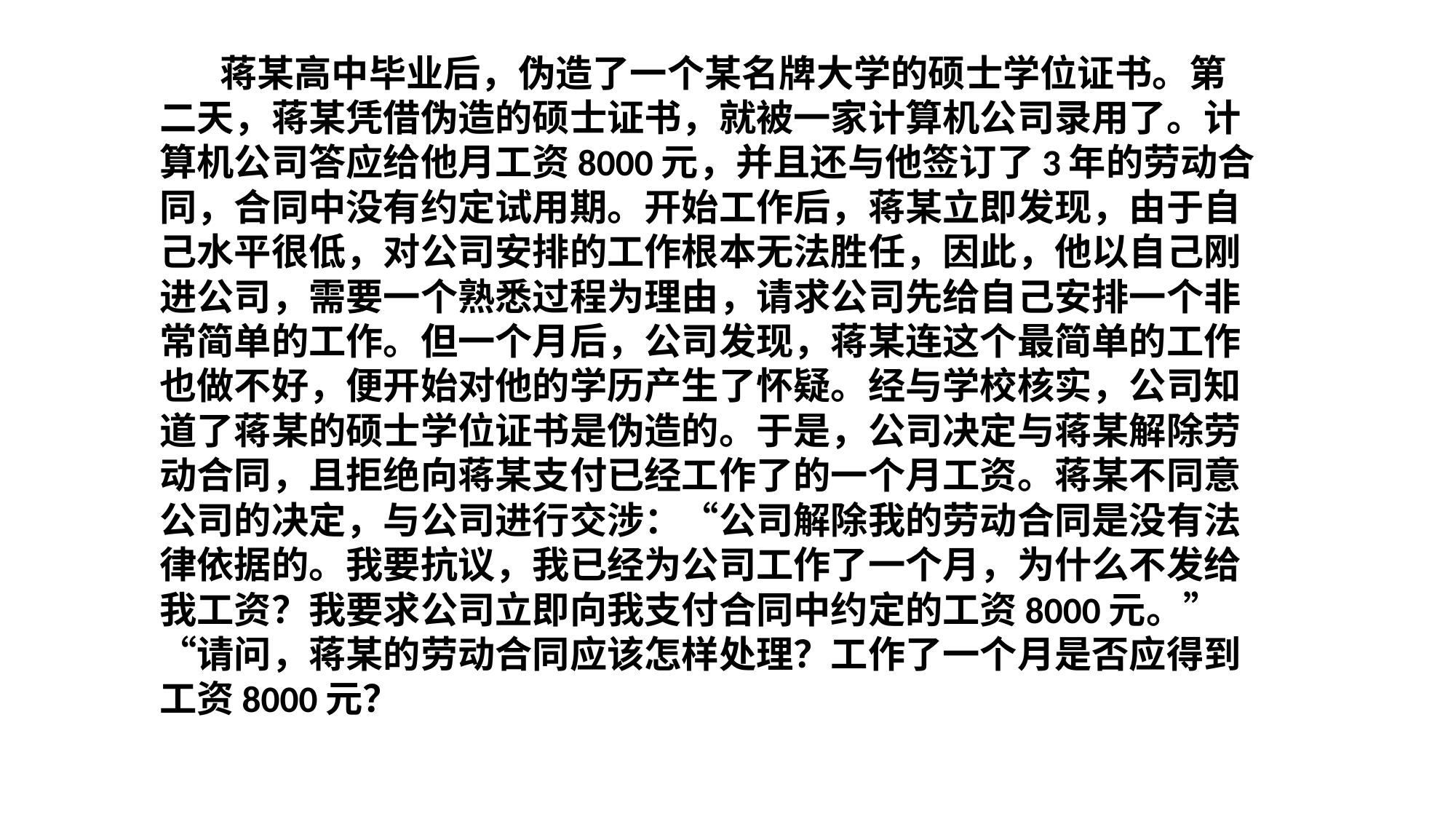

蒋某高中毕业后，伪造了一个某名牌大学的硕士学位证书。第二天，蒋某凭借伪造的硕士证书，就被一家计算机公司录用了。计算机公司答应给他月工资8000元，并且还与他签订了3年的劳动合同，合同中没有约定试用期。开始工作后，蒋某立即发现，由于自己水平很低，对公司安排的工作根本无法胜任，因此，他以自己刚进公司，需要一个熟悉过程为理由，请求公司先给自己安排一个非常简单的工作。但一个月后，公司发现，蒋某连这个最简单的工作也做不好，便开始对他的学历产生了怀疑。经与学校核实，公司知道了蒋某的硕士学位证书是伪造的。于是，公司决定与蒋某解除劳动合同，且拒绝向蒋某支付已经工作了的一个月工资。蒋某不同意公司的决定，与公司进行交涉：“公司解除我的劳动合同是没有法律依据的。我要抗议，我已经为公司工作了一个月，为什么不发给我工资？我要求公司立即向我支付合同中约定的工资8000元。”“请问，蒋某的劳动合同应该怎样处理？工作了一个月是否应得到工资8000元？

54